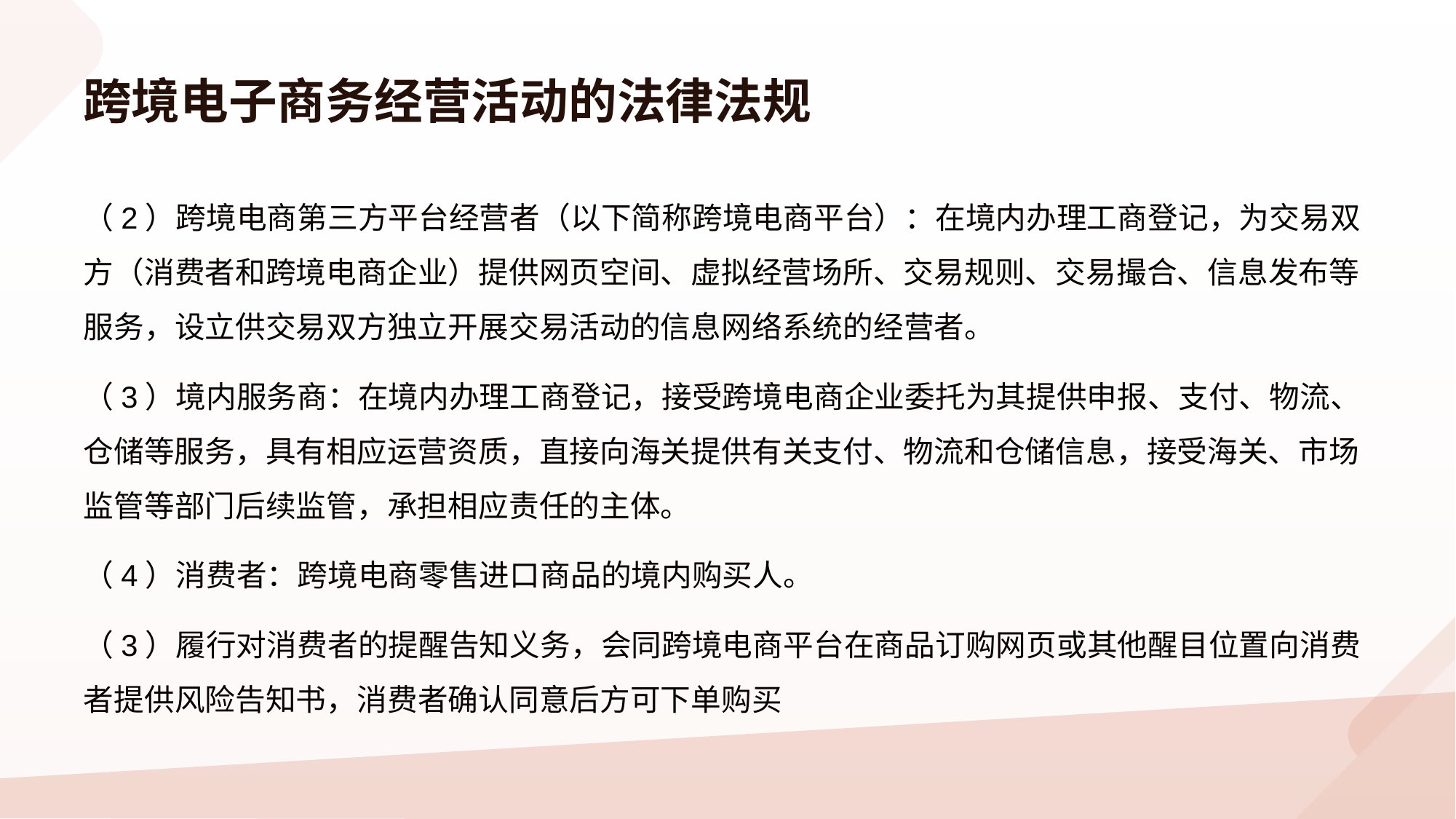

# 跨境电子商务经营活动的法律法规
（2）跨境电商第三方平台经营者（以下简称跨境电商平台）：在境内办理工商登记，为交易双方（消费者和跨境电商企业）提供网页空间、虚拟经营场所、交易规则、交易撮合、信息发布等服务，设立供交易双方独立开展交易活动的信息网络系统的经营者。
（3）境内服务商：在境内办理工商登记，接受跨境电商企业委托为其提供申报、支付、物流、仓储等服务，具有相应运营资质，直接向海关提供有关支付、物流和仓储信息，接受海关、市场监管等部门后续监管，承担相应责任的主体。
（4）消费者：跨境电商零售进口商品的境内购买人。
（3）履行对消费者的提醒告知义务，会同跨境电商平台在商品订购网页或其他醒目位置向消费者提供风险告知书，消费者确认同意后方可下单购买